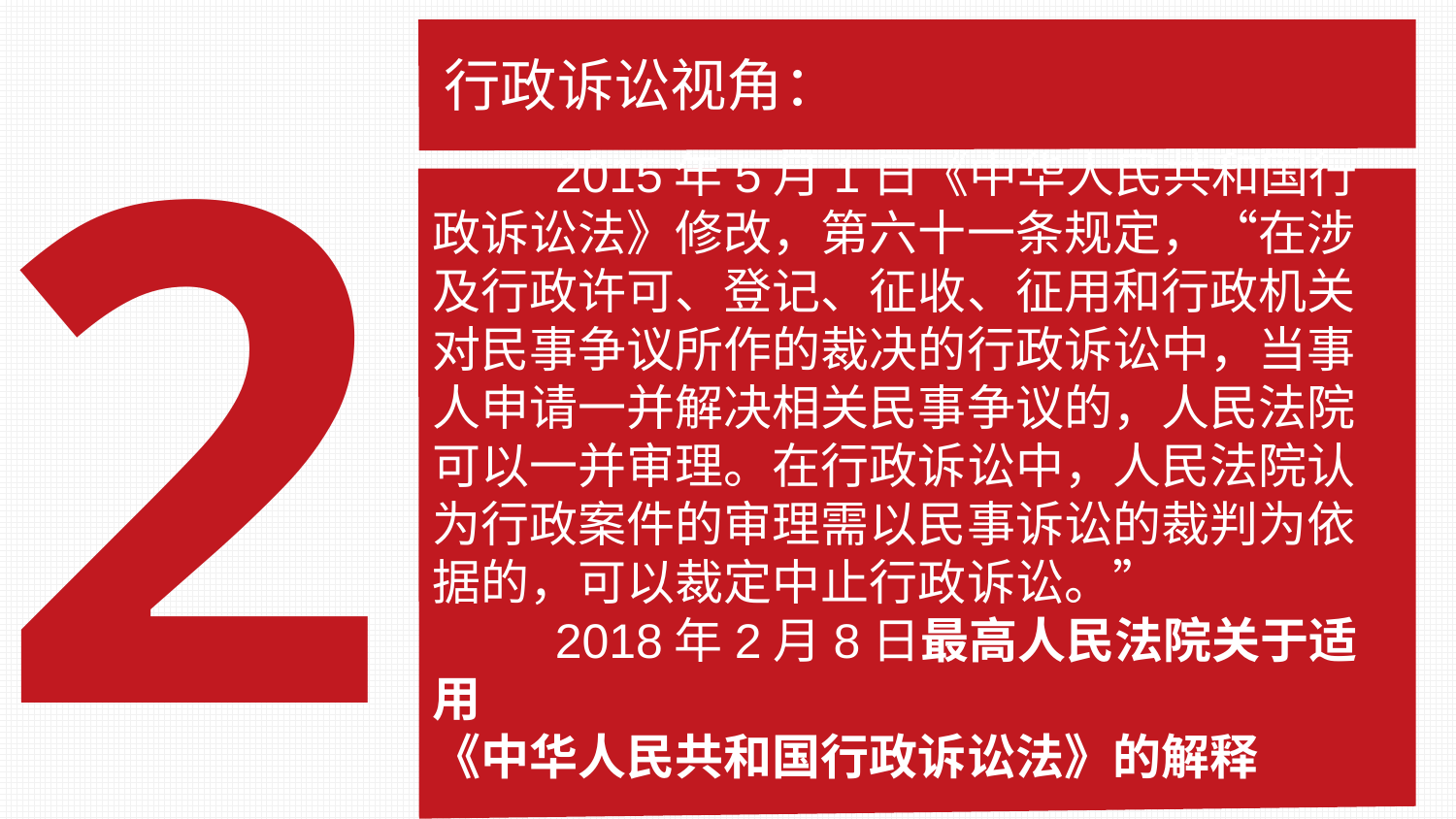

2

行政诉讼视角：
         2015年5月1日《中华人民共和国行政诉讼法》修改，第六十一条规定，“在涉及行政许可、登记、征收、征用和行政机关对民事争议所作的裁决的行政诉讼中，当事人申请一并解决相关民事争议的，人民法院可以一并审理。在行政诉讼中，人民法院认为行政案件的审理需以民事诉讼的裁判为依据的，可以裁定中止行政诉讼。”
         2018年2月8日最高人民法院关于适用
《中华人民共和国行政诉讼法》的解释